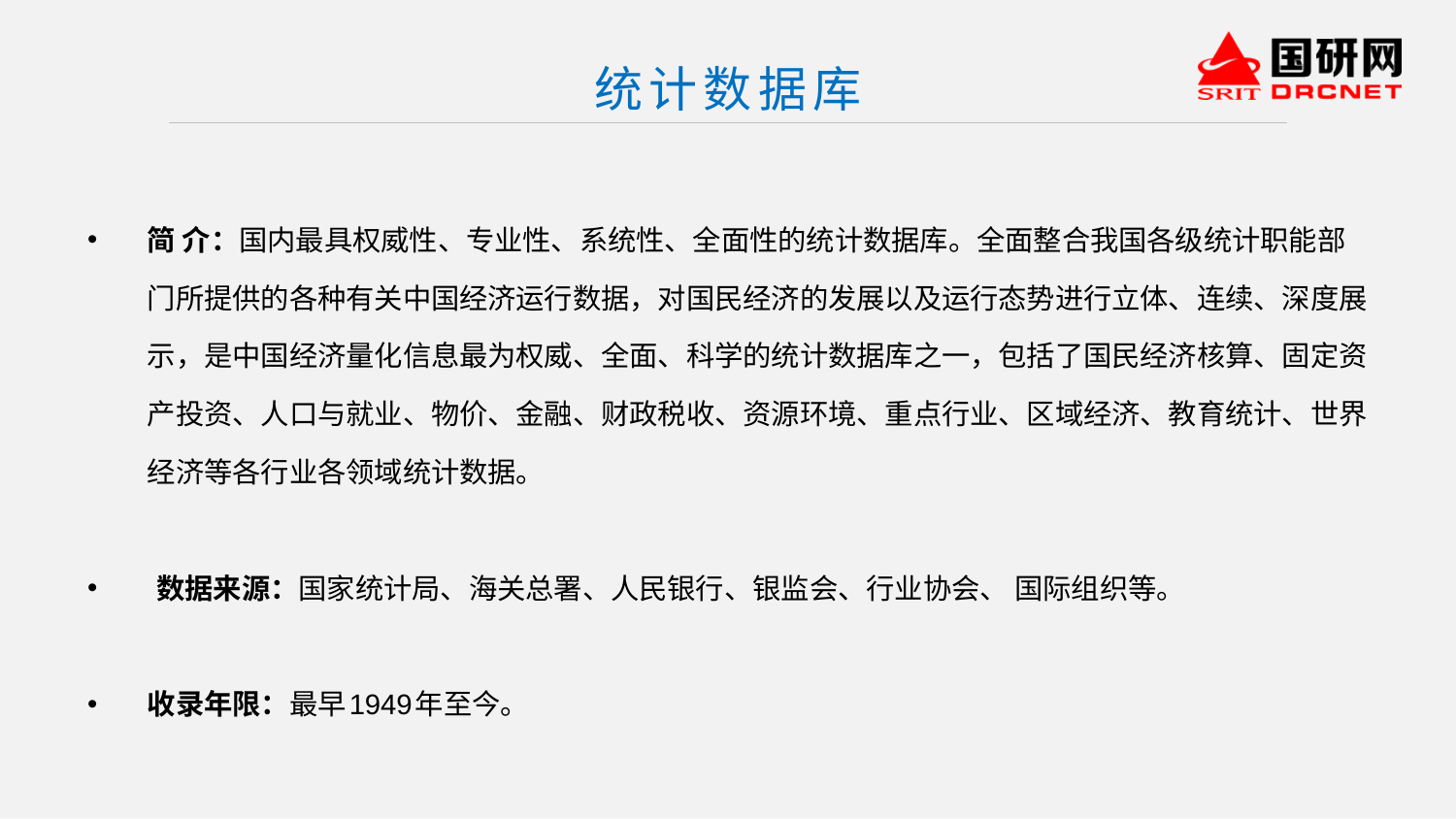

统计数据库
简 介：国内最具权威性、专业性、系统性、全面性的统计数据库。全面整合我国各级统计职能部门所提供的各种有关中国经济运行数据，对国民经济的发展以及运行态势进行立体、连续、深度展示，是中国经济量化信息最为权威、全面、科学的统计数据库之一，包括了国民经济核算、固定资产投资、人口与就业、物价、金融、财政税收、资源环境、重点行业、区域经济、教育统计、世界经济等各行业各领域统计数据。

 数据来源：国家统计局、海关总署、人民银行、银监会、行业协会、 国际组织等。

收录年限：最早1949年至今。